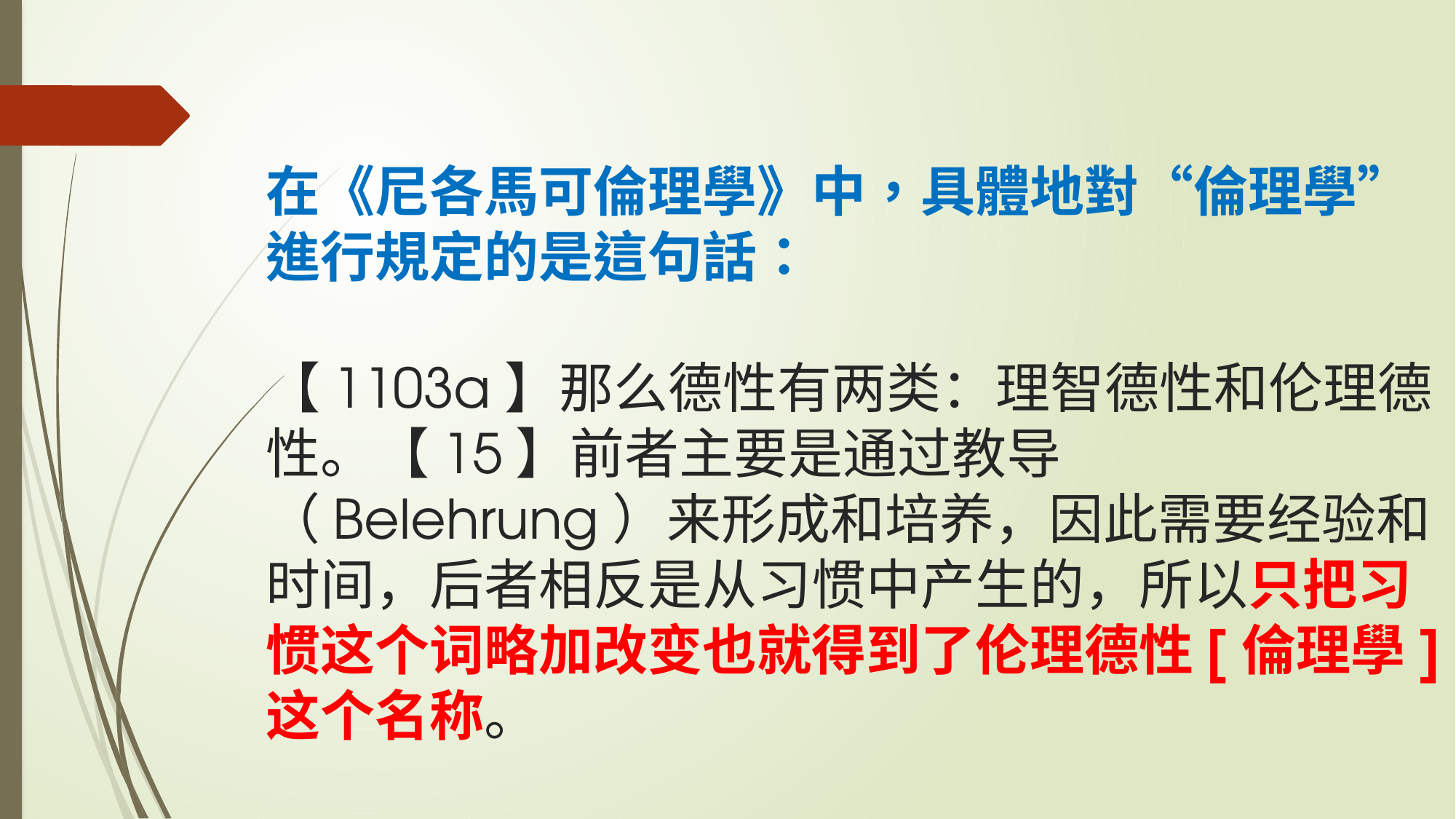

# 在《尼各馬可倫理學》中，具體地對“倫理學”進行規定的是這句話：   【1103a】那么德性有两类：理智德性和伦理德性。【15】前者主要是通过教导（Belehrung）来形成和培养，因此需要经验和时间，后者相反是从习惯中产生的，所以只把习惯这个词略加改变也就得到了伦理德性[倫理學]这个名称。